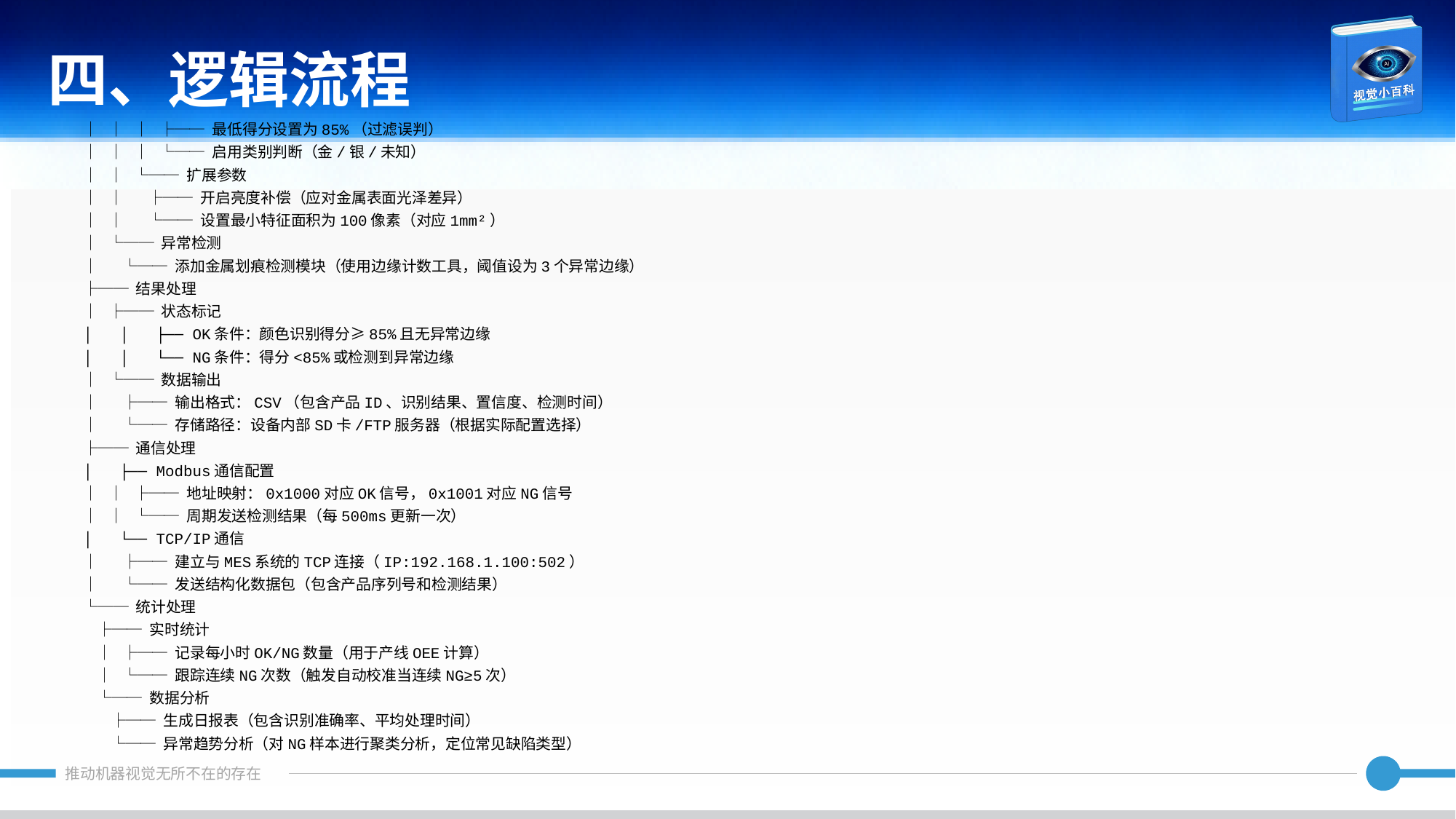

四、逻辑流程

│   │   │   ├── 最低得分设置为85%（过滤误判）
│   │   │   └── 启用类别判断（金/银/未知）
│   │   └── 扩展参数
│   │       ├── 开启亮度补偿（应对金属表面光泽差异）
│   │       └── 设置最小特征面积为100像素（对应1mm²）
│   └── 异常检测
│       └── 添加金属划痕检测模块（使用边缘计数工具，阈值设为3个异常边缘）
├── 结果处理
│   ├── 状态标记
│   │   ├── OK条件：颜色识别得分≥85%且无异常边缘
│   │   └── NG条件：得分<85%或检测到异常边缘
│   └── 数据输出
│       ├── 输出格式：CSV（包含产品ID、识别结果、置信度、检测时间）
│       └── 存储路径：设备内部SD卡/FTP服务器（根据实际配置选择）
├── 通信处理
│   ├── Modbus通信配置
│   │   ├── 地址映射：0x1000对应OK信号，0x1001对应NG信号
│   │   └── 周期发送检测结果（每500ms更新一次）
│   └── TCP/IP通信
│       ├── 建立与MES系统的TCP连接（IP:192.168.1.100:502）
│       └── 发送结构化数据包（包含产品序列号和检测结果）
└── 统计处理
    ├── 实时统计
    │   ├── 记录每小时OK/NG数量（用于产线OEE计算）
    │   └── 跟踪连续NG次数（触发自动校准当连续NG≥5次）
    └── 数据分析
        ├── 生成日报表（包含识别准确率、平均处理时间）
        └── 异常趋势分析（对NG样本进行聚类分析，定位常见缺陷类型）
9